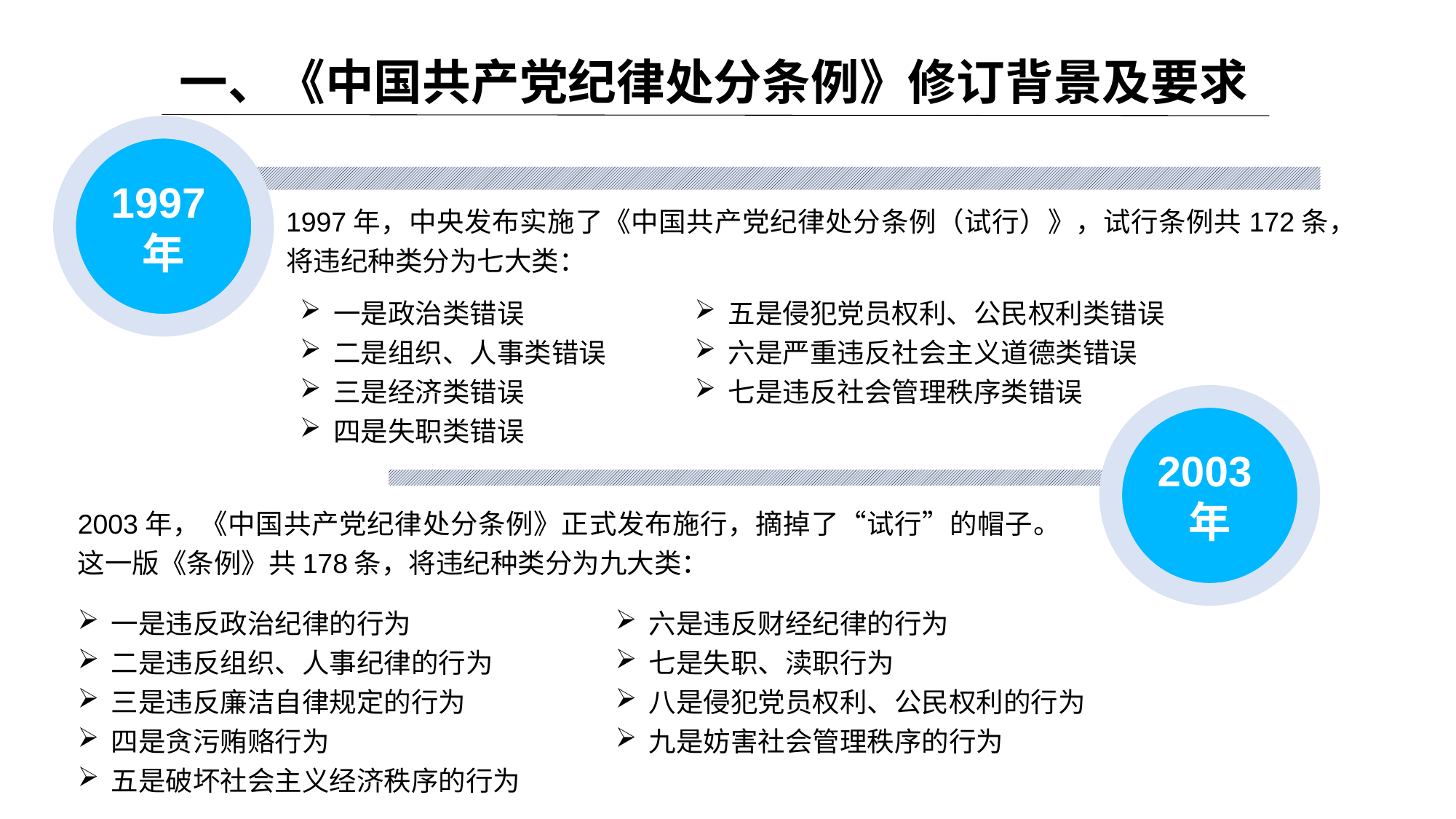

一、《中国共产党纪律处分条例》修订背景及要求
1997年

1997年，中央发布实施了《中国共产党纪律处分条例（试行）》，试行条例共172条，将违纪种类分为七大类：
一是政治类错误
二是组织、人事类错误
三是经济类错误
四是失职类错误
五是侵犯党员权利、公民权利类错误
六是严重违反社会主义道德类错误
七是违反社会管理秩序类错误
2003年

2003年，《中国共产党纪律处分条例》正式发布施行，摘掉了“试行”的帽子。这一版《条例》共178条，将违纪种类分为九大类：
一是违反政治纪律的行为
二是违反组织、人事纪律的行为
三是违反廉洁自律规定的行为
四是贪污贿赂行为
五是破坏社会主义经济秩序的行为
六是违反财经纪律的行为
七是失职、渎职行为
八是侵犯党员权利、公民权利的行为
九是妨害社会管理秩序的行为